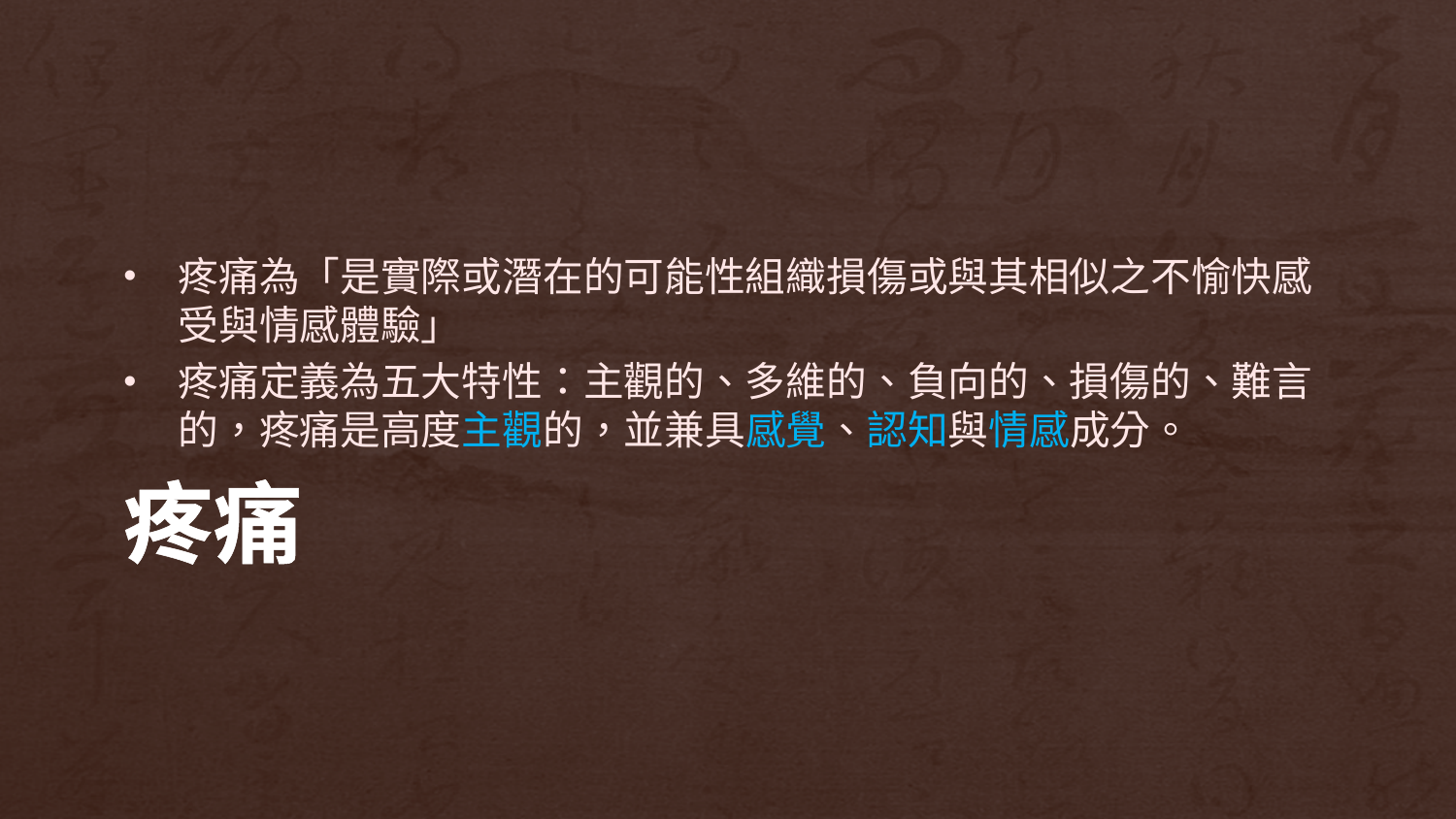

疼痛為「是實際或潛在的可能性組織損傷或與其相似之不愉快感受與情感體驗」
疼痛定義為五大特性：主觀的、多維的、負向的、損傷的、難言的，疼痛是高度主觀的，並兼具感覺、認知與情感成分。
# 疼痛